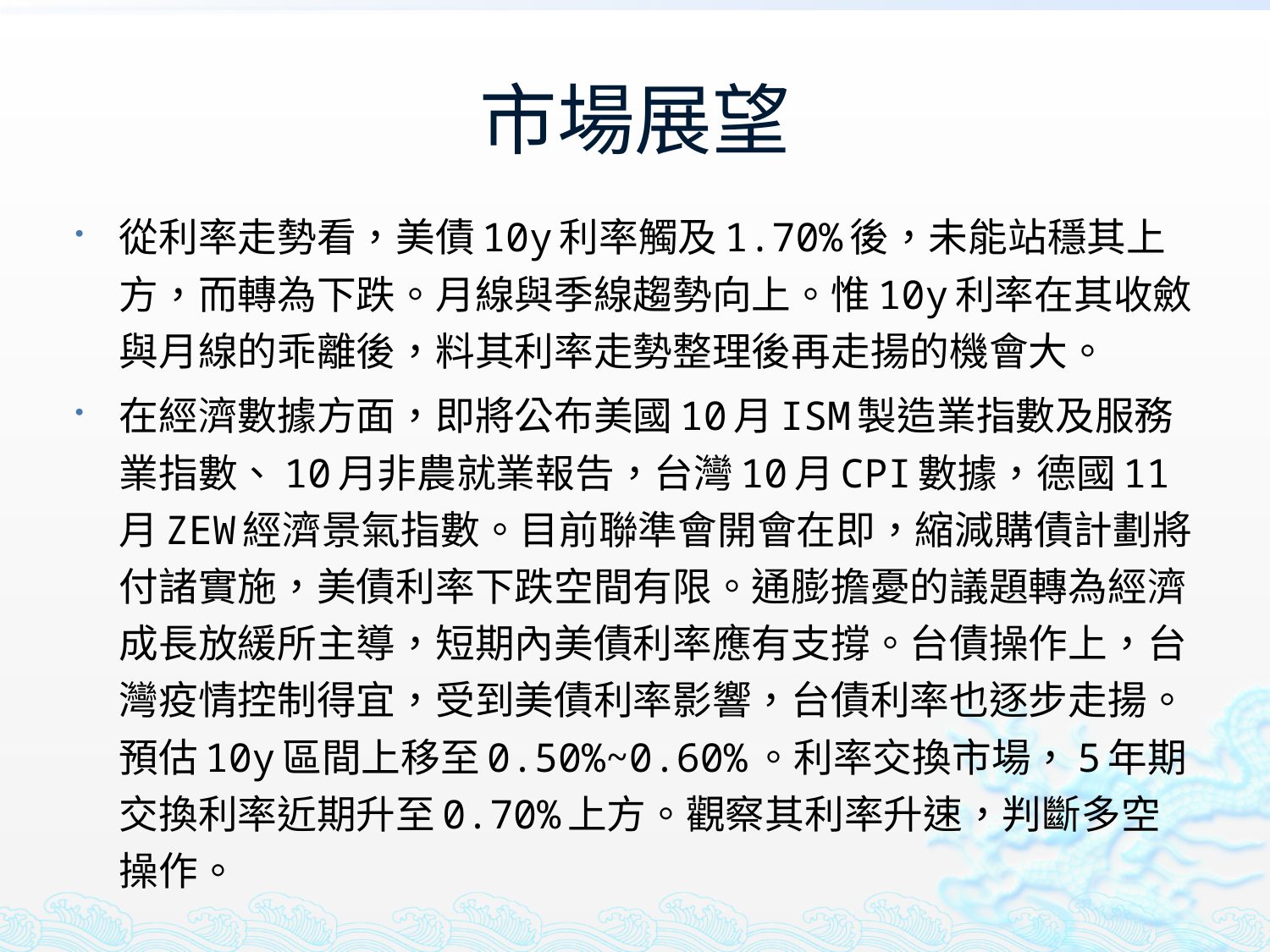

# 市場展望
從利率走勢看，美債10y利率觸及1.70%後，未能站穩其上方，而轉為下跌。月線與季線趨勢向上。惟10y利率在其收斂與月線的乖離後，料其利率走勢整理後再走揚的機會大。
在經濟數據方面，即將公布美國10月ISM製造業指數及服務業指數、10月非農就業報告，台灣10月CPI數據，德國11月ZEW經濟景氣指數。目前聯準會開會在即，縮減購債計劃將付諸實施，美債利率下跌空間有限。通膨擔憂的議題轉為經濟成長放緩所主導，短期內美債利率應有支撐。台債操作上，台灣疫情控制得宜，受到美債利率影響，台債利率也逐步走揚。預估10y區間上移至0.50%~0.60%。利率交換市場，5年期交換利率近期升至0.70%上方。觀察其利率升速，判斷多空操作。